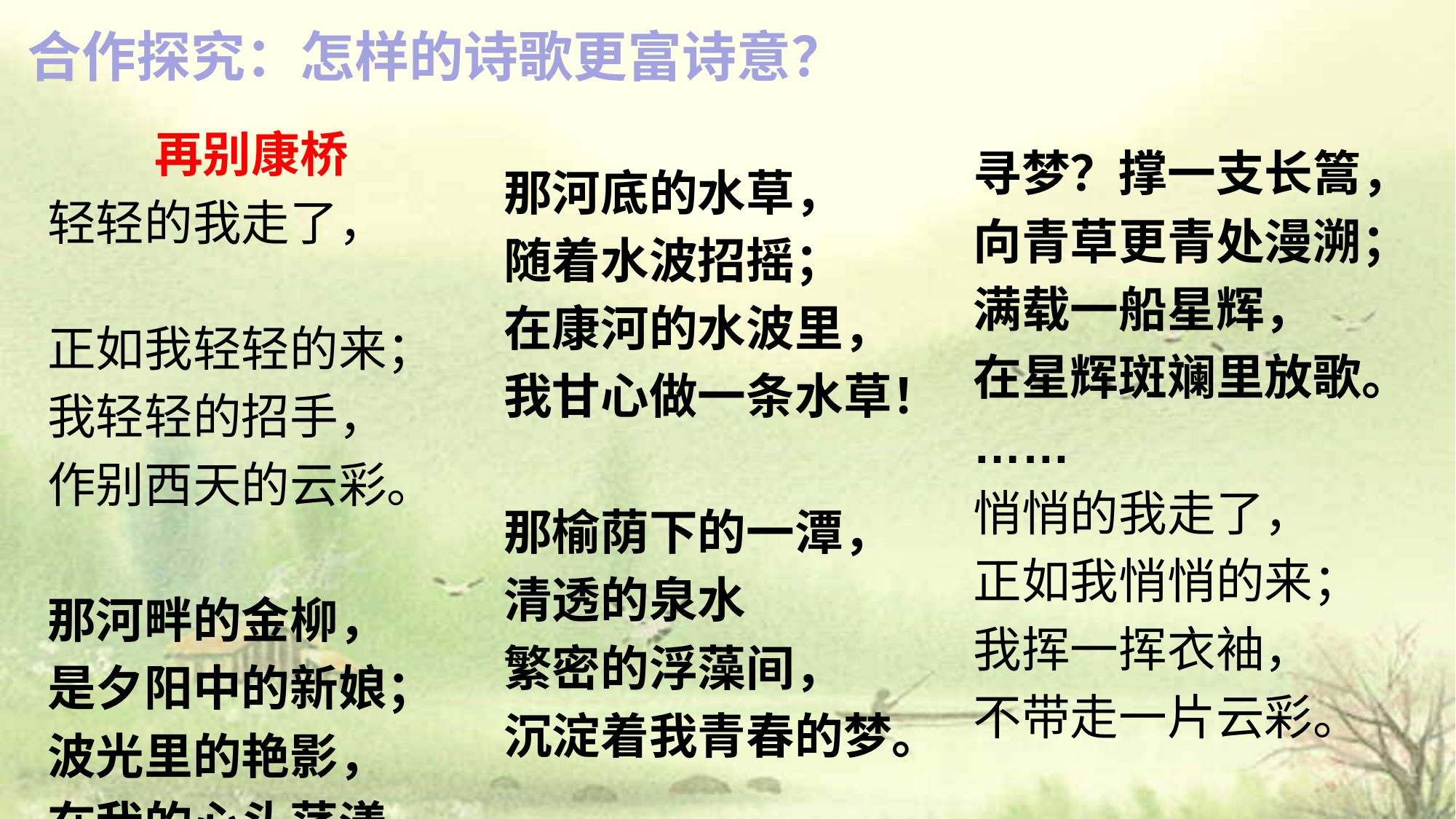

合作探究：怎样的诗歌更富诗意？
再别康桥
轻轻的我走了，
正如我轻轻的来；
我轻轻的招手，
作别西天的云彩。

那河畔的金柳，
是夕阳中的新娘；
波光里的艳影，
在我的心头荡漾。

寻梦？撑一支长篙，
向青草更青处漫溯；
满载一船星辉，
在星辉斑斓里放歌。
……
悄悄的我走了，
正如我悄悄的来；
我挥一挥衣袖，
不带走一片云彩。
那河底的水草，
随着水波招摇；
在康河的水波里，
我甘心做一条水草！

那榆荫下的一潭，
清透的泉水
繁密的浮藻间，
沉淀着我青春的梦。